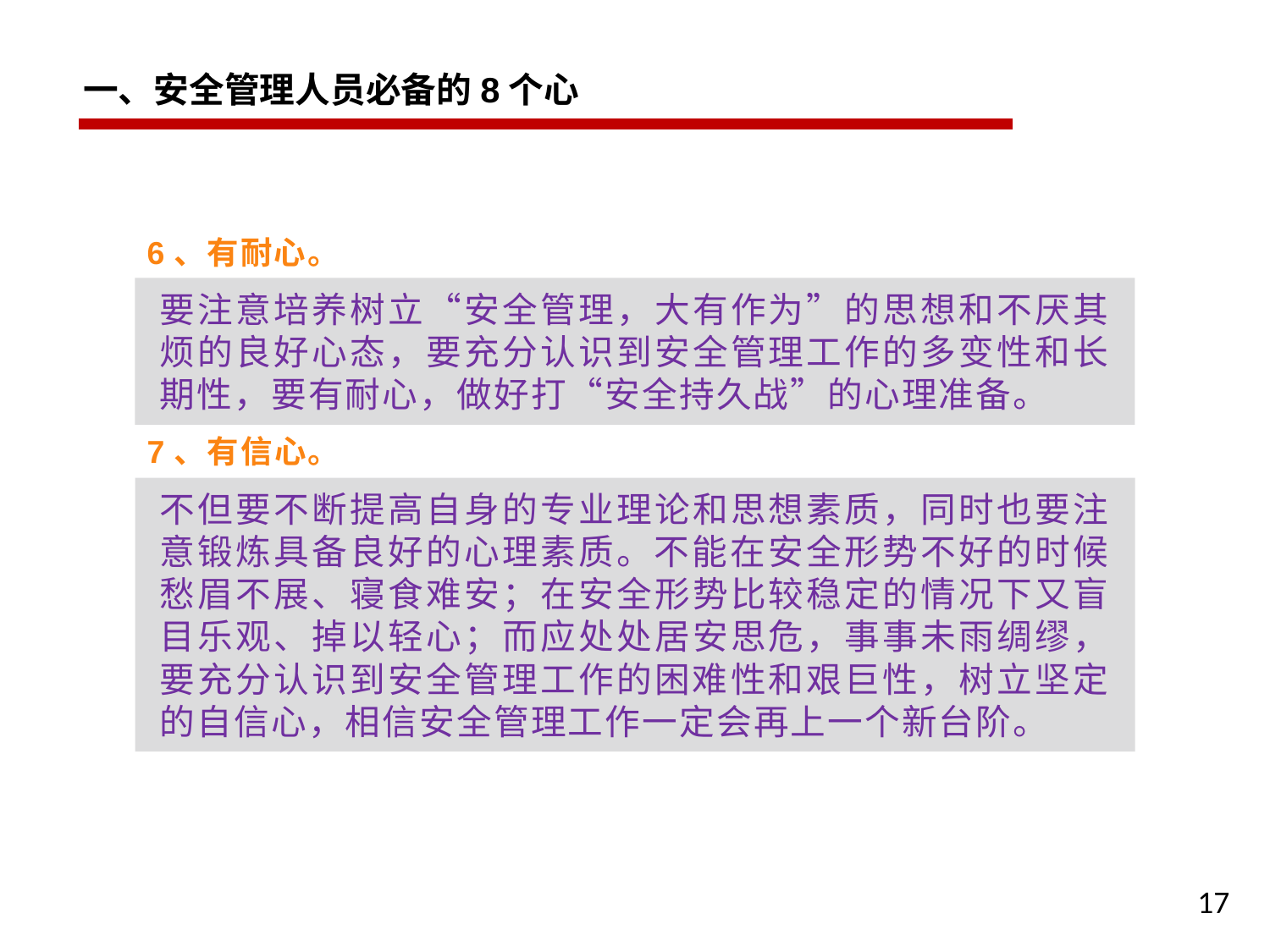

一、安全管理人员必备的8个心
6、有耐心。
要注意培养树立“安全管理，大有作为”的思想和不厌其烦的良好心态，要充分认识到安全管理工作的多变性和长期性，要有耐心，做好打“安全持久战”的心理准备。
7、有信心。
不但要不断提高自身的专业理论和思想素质，同时也要注意锻炼具备良好的心理素质。不能在安全形势不好的时候愁眉不展、寝食难安；在安全形势比较稳定的情况下又盲目乐观、掉以轻心；而应处处居安思危，事事未雨绸缪，要充分认识到安全管理工作的困难性和艰巨性，树立坚定的自信心，相信安全管理工作一定会再上一个新台阶。